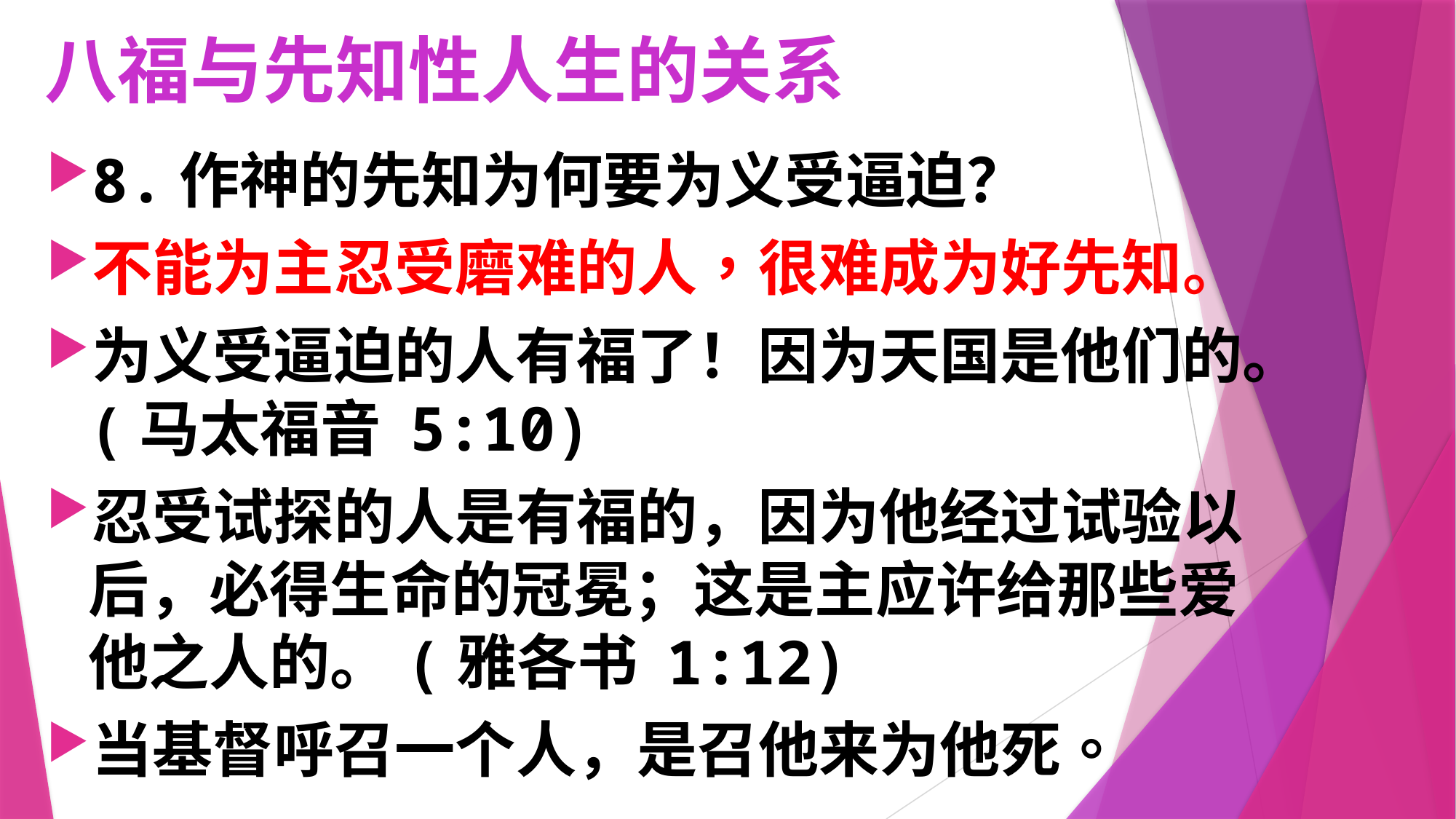

# 八福与先知性人生的关系
8.作神的先知为何要为义受逼迫？
不能为主忍受磨难的人，很难成为好先知。
为义受逼迫的人有福了！因为天国是他们的。(马太福音 5:10)
忍受试探的人是有福的，因为他经过试验以后，必得生命的冠冕；这是主应许给那些爱他之人的。(雅各书 1:12)
当基督呼召一个人，是召他来为他死。